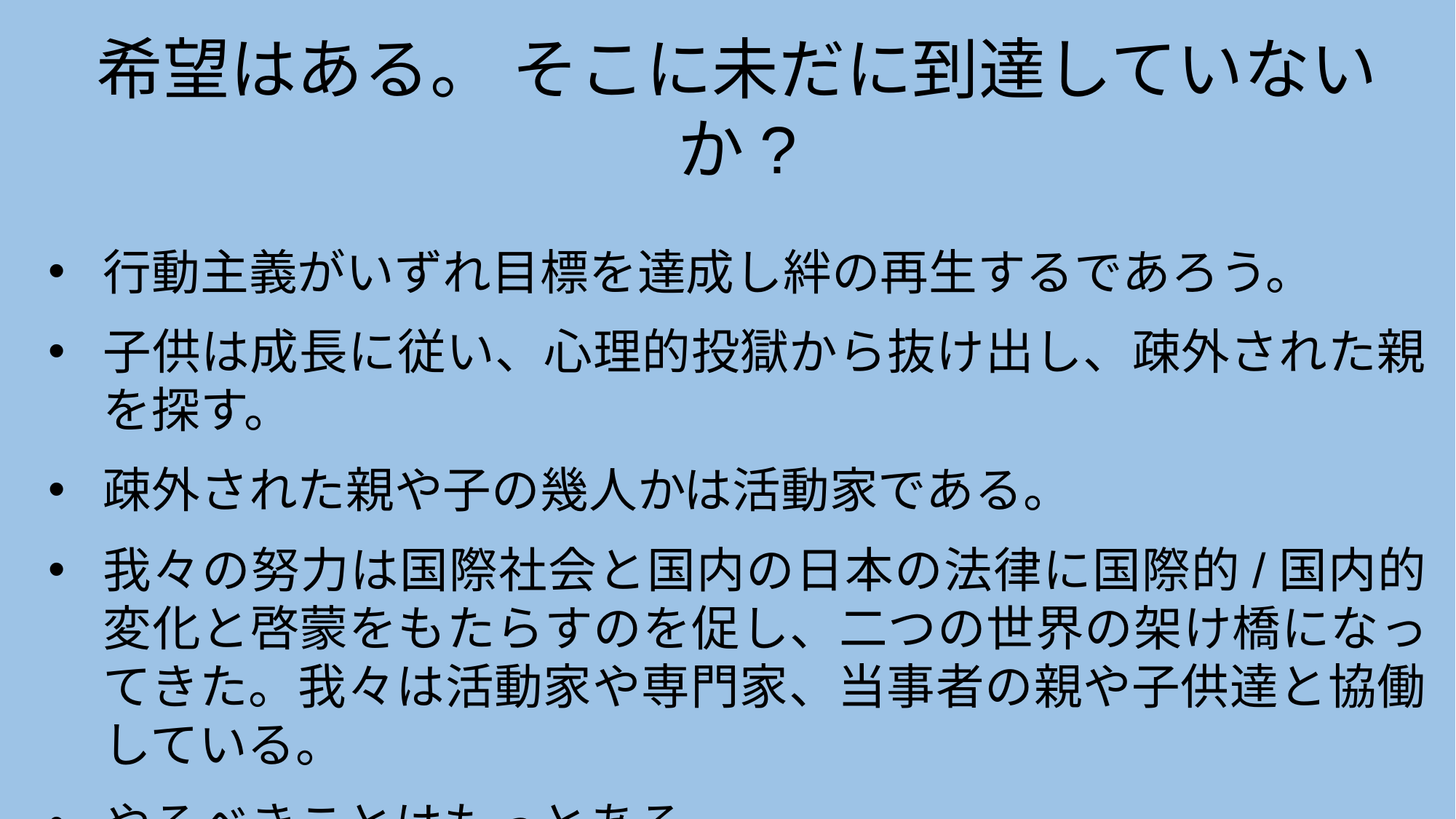

希望はある。 そこに未だに到達していないか?

行動主義がいずれ目標を達成し絆の再生するであろう。

子供は成長に従い、心理的投獄から抜け出し、疎外された親を探す。

疎外された親や子の幾人かは活動家である。

我々の努力は国際社会と国内の日本の法律に国際的/国内的変化と啓蒙をもたらすのを促し、二つの世界の架け橋になってきた。我々は活動家や専門家、当事者の親や子供達と協働している。

やるべきことはもっとある。